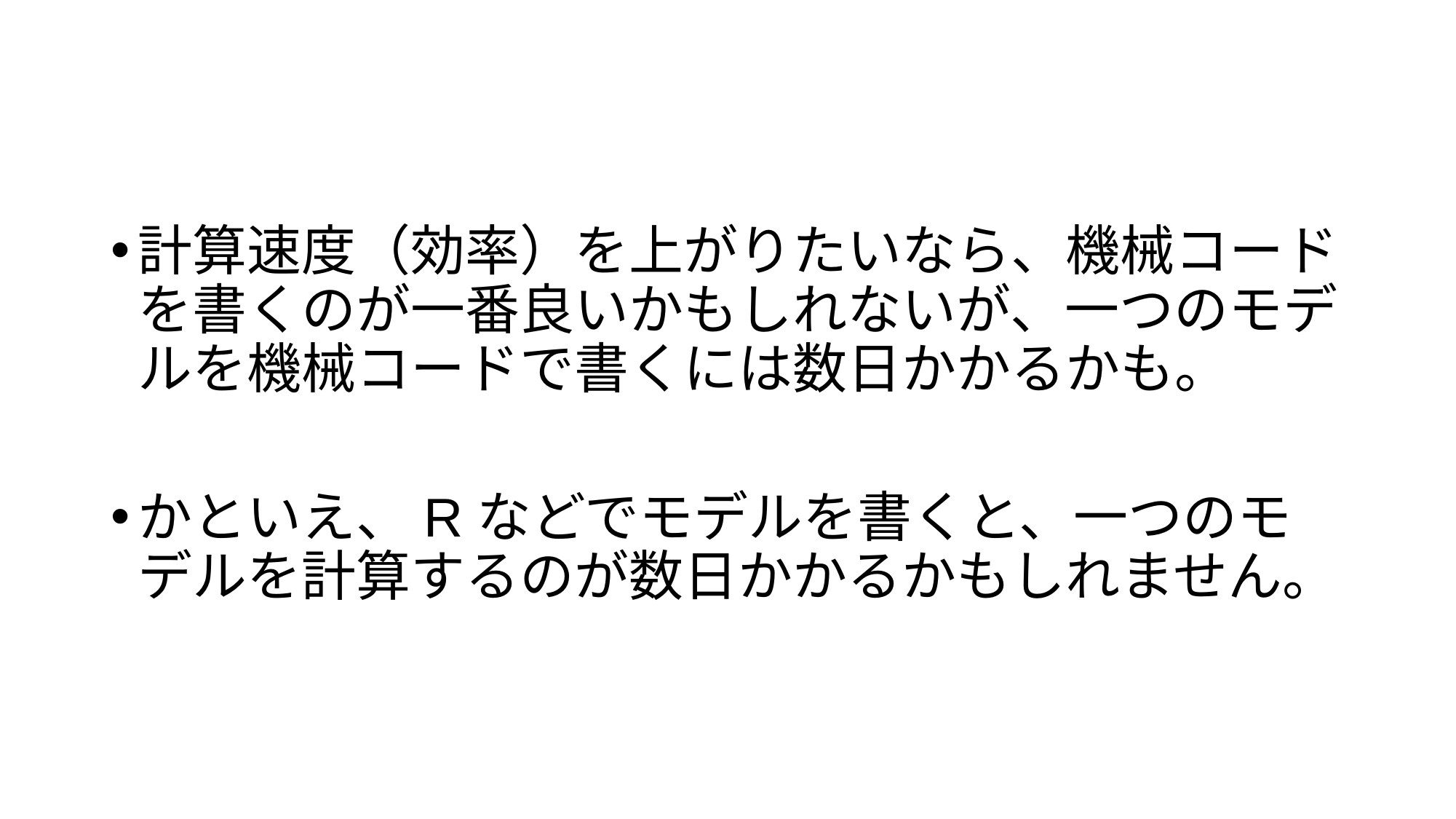

#
計算速度（効率）を上がりたいなら、機械コードを書くのが一番良いかもしれないが、一つのモデルを機械コードで書くには数日かかるかも。

かといえ、Rなどでモデルを書くと、一つのモデルを計算するのが数日かかるかもしれません。